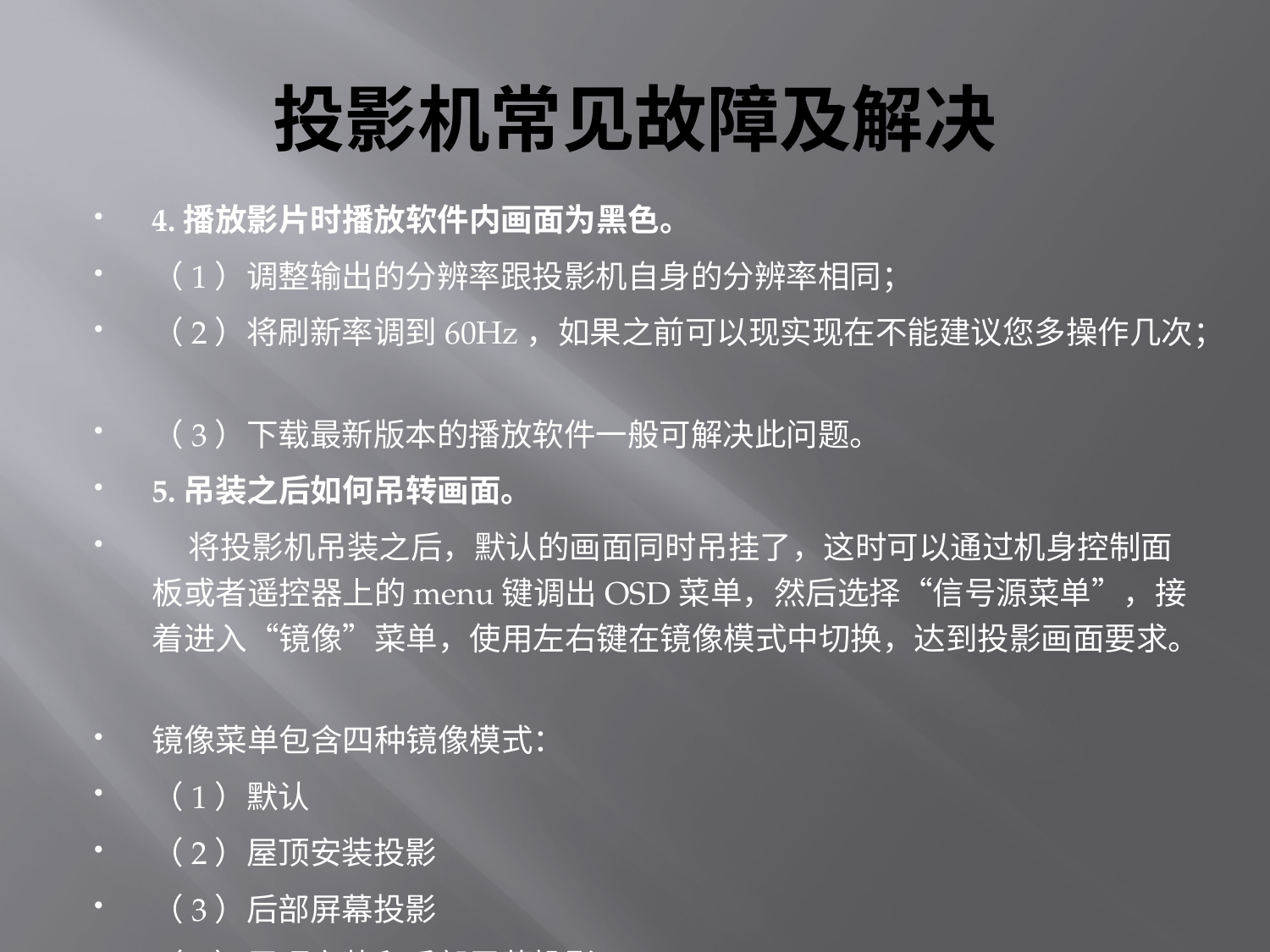

# 投影机常见故障及解决
4.播放影片时播放软件内画面为黑色。
（1）调整输出的分辨率跟投影机自身的分辨率相同；
（2）将刷新率调到60Hz，如果之前可以现实现在不能建议您多操作几次；
（3）下载最新版本的播放软件一般可解决此问题。
5.吊装之后如何吊转画面。
    将投影机吊装之后，默认的画面同时吊挂了，这时可以通过机身控制面板或者遥控器上的menu键调出OSD菜单，然后选择“信号源菜单”，接着进入“镜像”菜单，使用左右键在镜像模式中切换，达到投影画面要求。
镜像菜单包含四种镜像模式：
（1）默认
（2）屋顶安装投影
（3）后部屏幕投影
（4）屋顶安装和后部屏幕投影